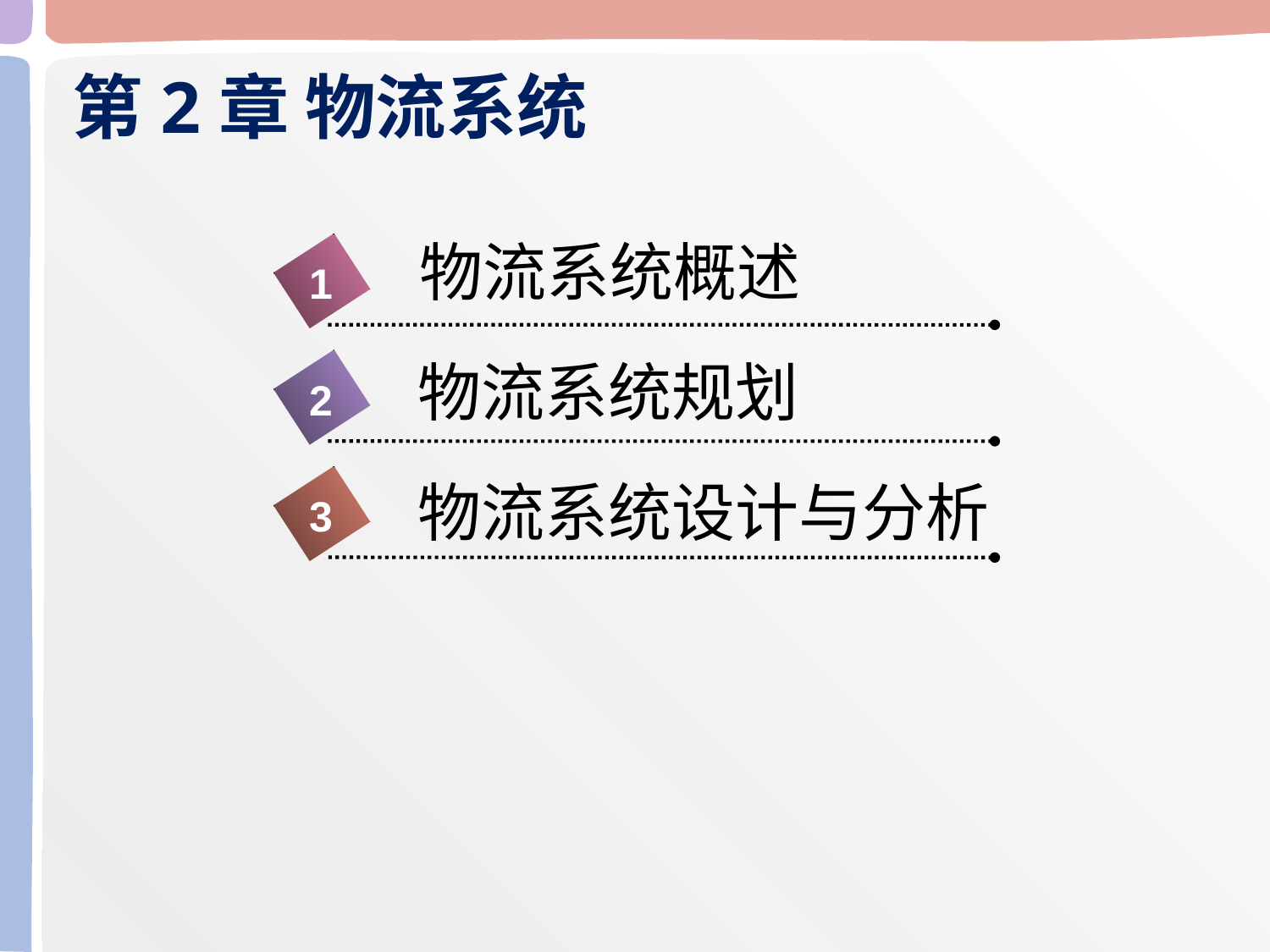

第2章 物流系统
物流系统概述

1

物流系统规划

2

物流系统设计与分析

3